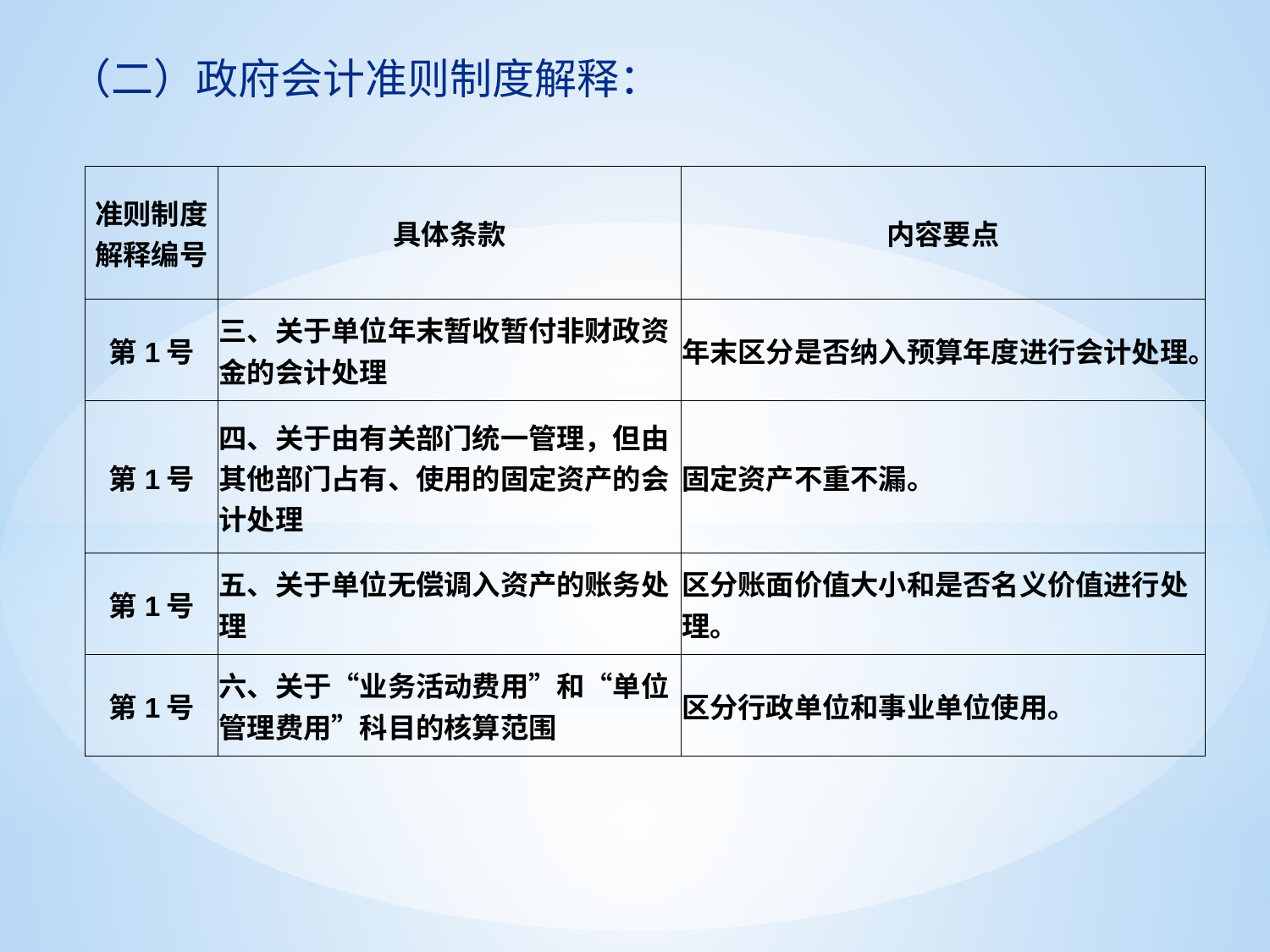

（二）政府会计准则制度解释：
| 准则制度 解释编号 | 具体条款 | 内容要点 |
| --- | --- | --- |
| 第1号 | 三、关于单位年末暂收暂付非财政资金的会计处理 | 年末区分是否纳入预算年度进行会计处理。 |
| 第1号 | 四、关于由有关部门统一管理，但由其他部门占有、使用的固定资产的会计处理 | 固定资产不重不漏。 |
| 第1号 | 五、关于单位无偿调入资产的账务处理 | 区分账面价值大小和是否名义价值进行处理。 |
| 第1号 | 六、关于“业务活动费用”和“单位管理费用”科目的核算范围 | 区分行政单位和事业单位使用。 |